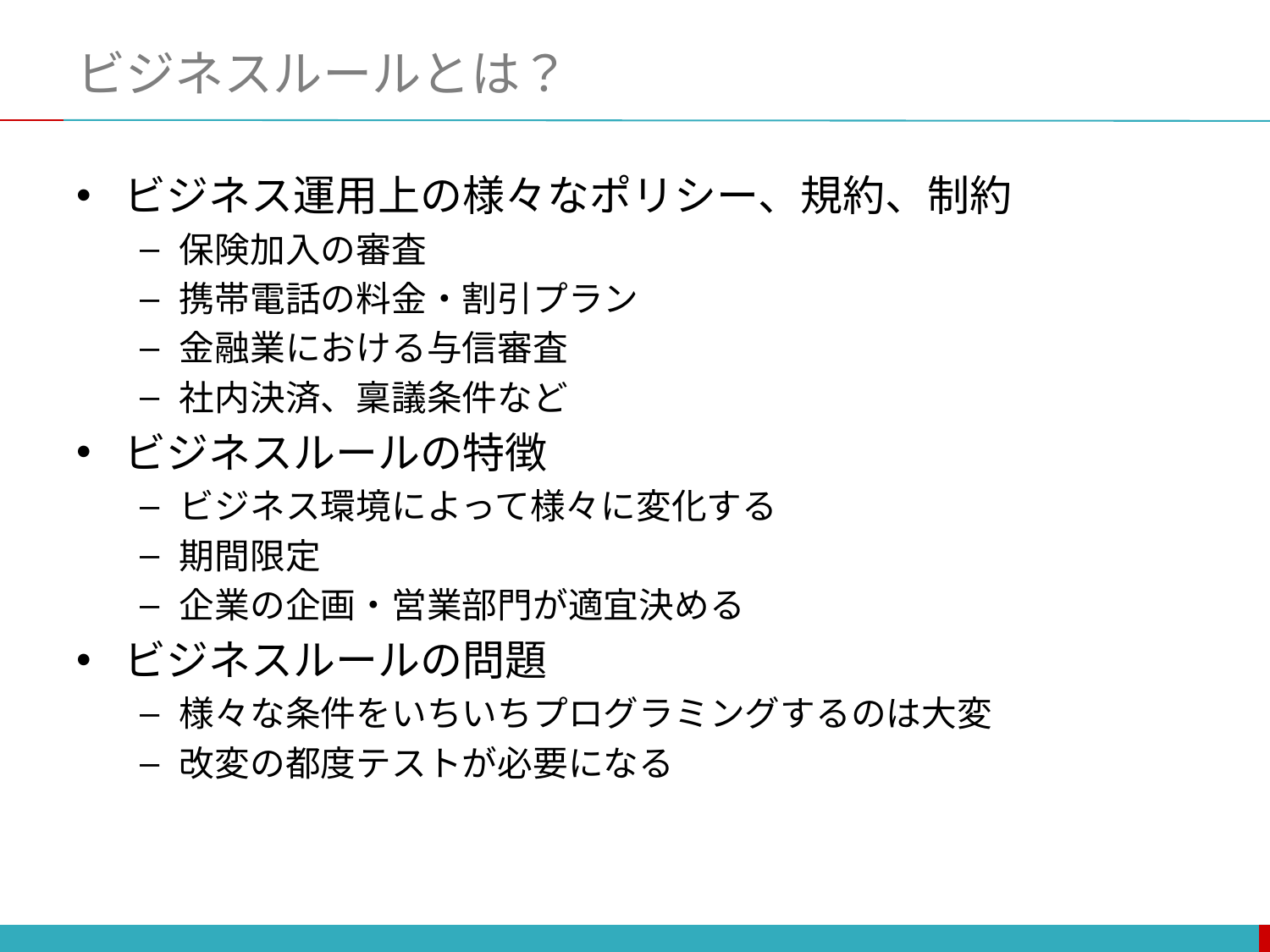

# ビジネスルールとは？
ビジネス運用上の様々なポリシー、規約、制約
保険加入の審査
携帯電話の料金・割引プラン
金融業における与信審査
社内決済、稟議条件など
ビジネスルールの特徴
ビジネス環境によって様々に変化する
期間限定
企業の企画・営業部門が適宜決める
ビジネスルールの問題
様々な条件をいちいちプログラミングするのは大変
改変の都度テストが必要になる